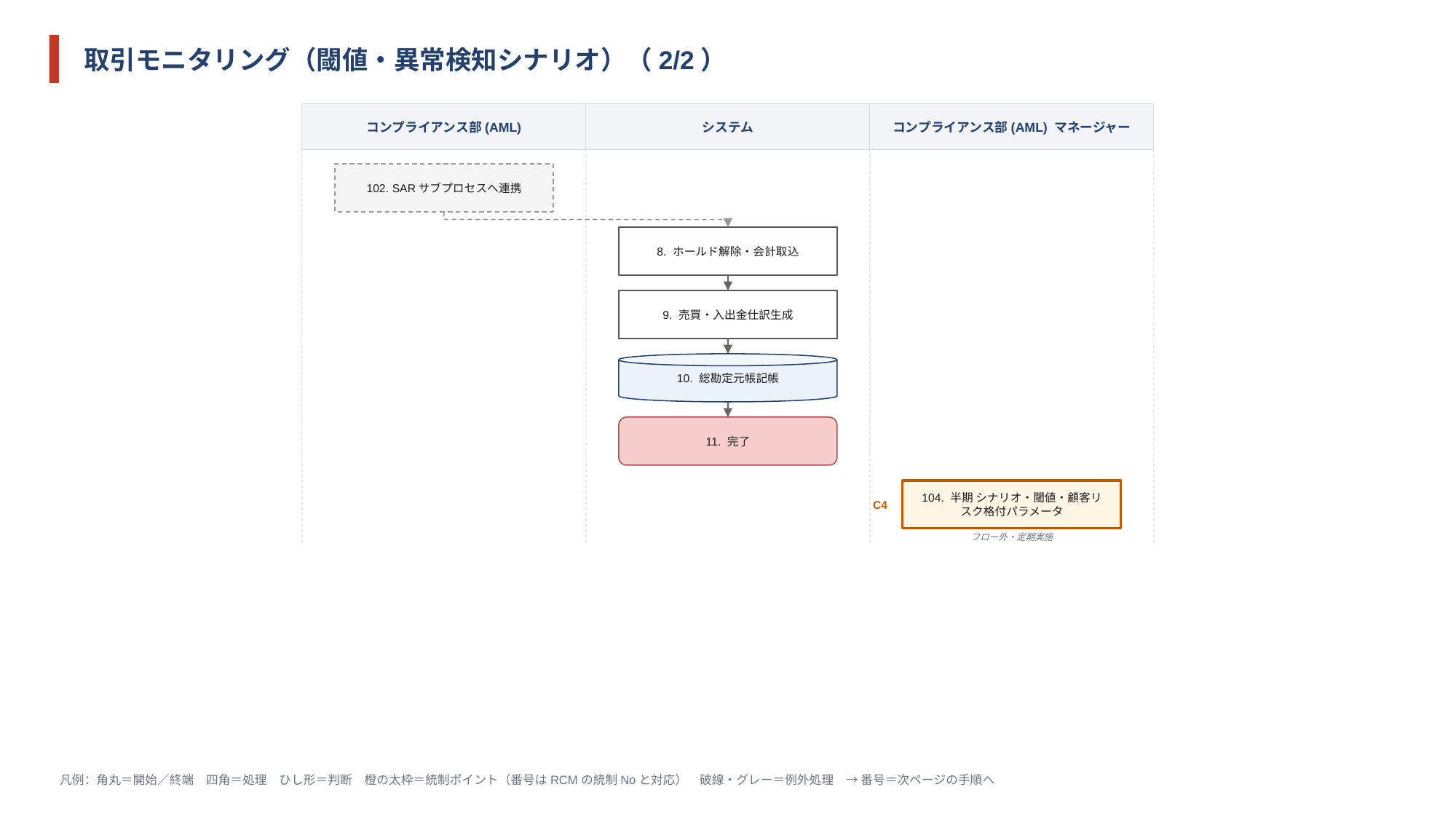

取引モニタリング（閾値・異常検知シナリオ）（2/2）

コンプライアンス部(AML)

システム

コンプライアンス部(AML) マネージャー

102. SARサブプロセスへ連携

8. ホールド解除・会計取込

9. 売買・入出金仕訳生成

10. 総勘定元帳記帳

11. 完了
C4

104. 半期 シナリオ・閾値・顧客リスク格付パラメータ
フロー外・定期実施
凡例：角丸＝開始／終端　四角＝処理　ひし形＝判断　橙の太枠＝統制ポイント（番号はRCMの統制Noと対応）　破線・グレー＝例外処理　→ 番号＝次ページの手順へ